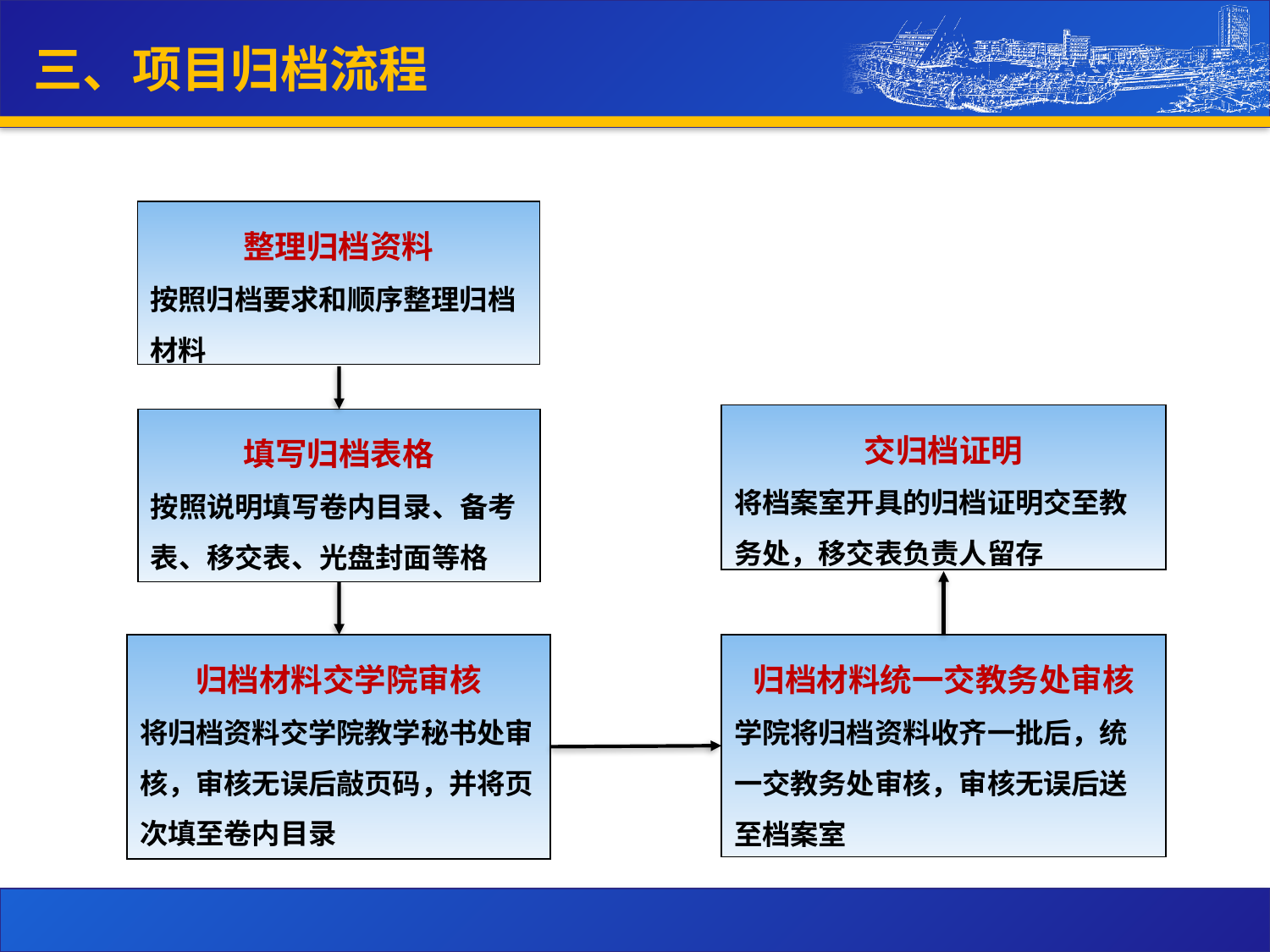

三、项目归档流程
整理归档资料
按照归档要求和顺序整理归档材料

交归档证明
将档案室开具的归档证明交至教务处，移交表负责人留存
填写归档表格
按照说明填写卷内目录、备考表、移交表、光盘封面等格

归档材料交学院审核
将归档资料交学院教学秘书处审核，审核无误后敲页码，并将页次填至卷内目录
归档材料统一交教务处审核
学院将归档资料收齐一批后，统一交教务处审核，审核无误后送至档案室